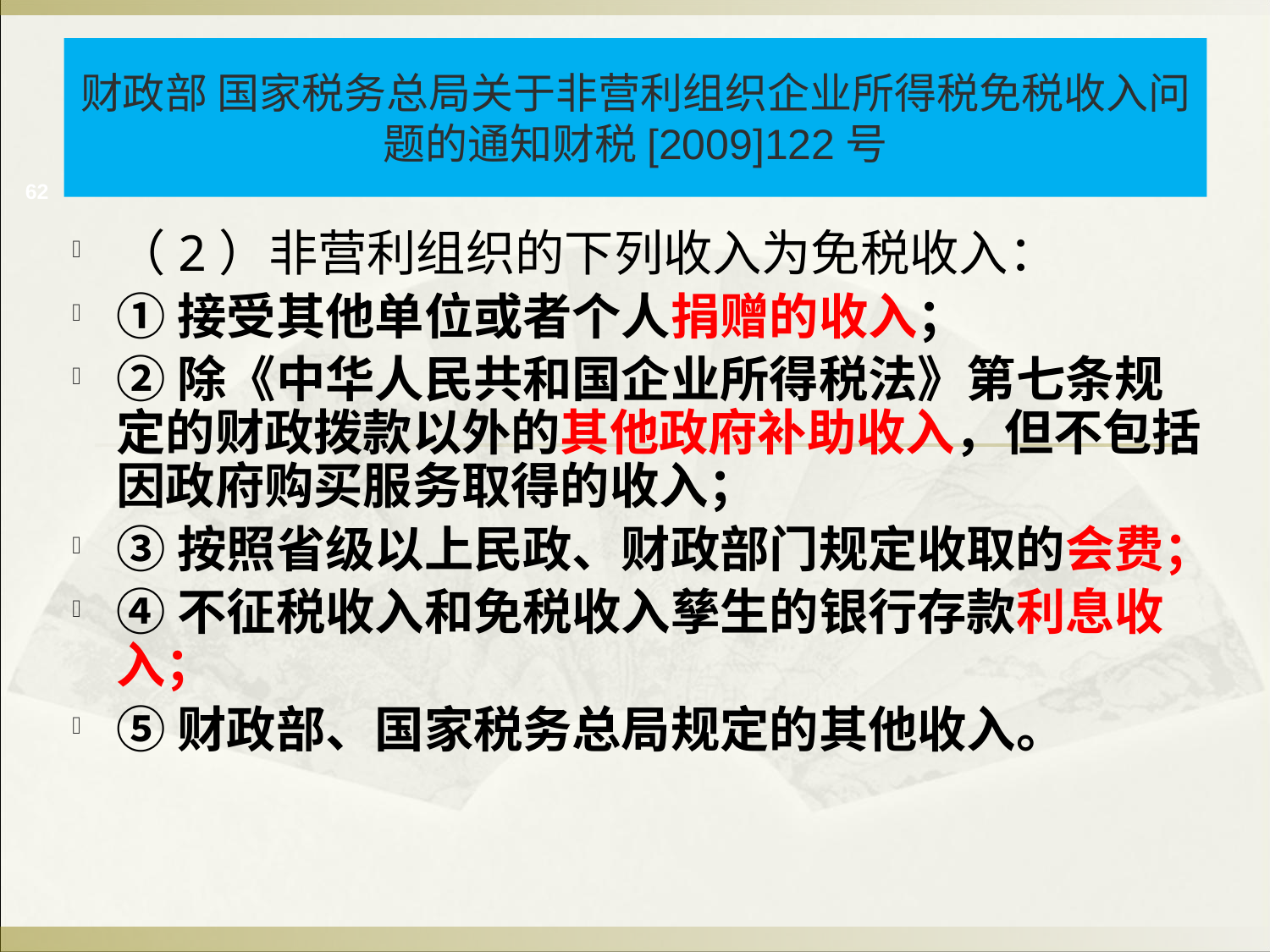

财政部 国家税务总局关于非营利组织企业所得税免税收入问题的通知财税[2009]122号
62
（2）非营利组织的下列收入为免税收入：
①接受其他单位或者个人捐赠的收入；
②除《中华人民共和国企业所得税法》第七条规定的财政拨款以外的其他政府补助收入，但不包括因政府购买服务取得的收入；
③按照省级以上民政、财政部门规定收取的会费；
④不征税收入和免税收入孳生的银行存款利息收入；
⑤财政部、国家税务总局规定的其他收入。